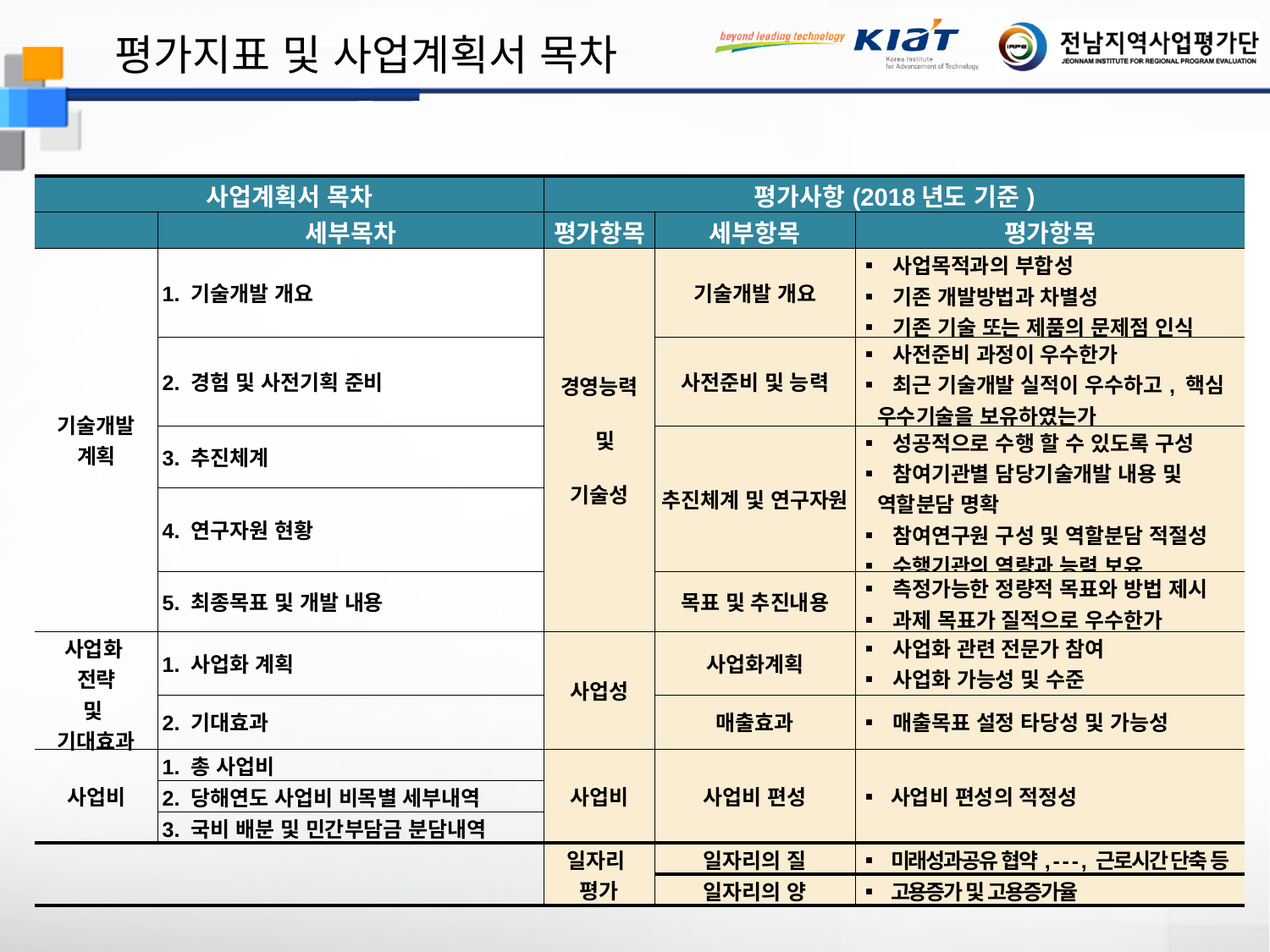

평가지표 및 사업계획서 목차
| 사업계획서 목차 |  | 평가사항(2018년도 기준) |  |  |
| --- | --- | --- | --- | --- |
|  | 세부목차 | 평가항목 | 세부항목 | 평가항목 |
| 기술개발 계획 | 1. 기술개발 개요 | 경영능력 및 기술성 | 기술개발 개요 | ▪ 사업목적과의 부합성 ▪ 기존 개발방법과 차별성 ▪ 기존 기술 또는 제품의 문제점 인식 |
|  | 2. 경험 및 사전기획 준비 |  | 사전준비 및 능력 | ▪ 사전준비 과정이 우수한가 ▪ 최근 기술개발 실적이 우수하고, 핵심 우수기술을 보유하였는가 |
|  | 3. 추진체계 |  | 추진체계 및 연구자원 | ▪ 성공적으로 수행 할 수 있도록 구성 ▪ 참여기관별 담당기술개발 내용 및 역할분담 명확 ▪ 참여연구원 구성 및 역할분담 적절성 ▪ 수행기관의 역량과 능력 보유 |
|  | 4. 연구자원 현황 |  |  |  |
|  | 5. 최종목표 및 개발 내용 |  | 목표 및 추진내용 | ▪ 측정가능한 정량적 목표와 방법 제시 ▪ 과제 목표가 질적으로 우수한가 |
| 사업화 전략 및 기대효과 | 1. 사업화 계획 | 사업성 | 사업화계획 | ▪ 사업화 관련 전문가 참여 ▪ 사업화 가능성 및 수준 |
|  | 2. 기대효과 |  | 매출효과 | ▪ 매출목표 설정 타당성 및 가능성 |
| 사업비 | 1. 총 사업비 | 사업비 | 사업비 편성 | ▪ 사업비 편성의 적정성 |
|  | 2. 당해연도 사업비 비목별 세부내역 |  |  |  |
|  | 3. 국비 배분 및 민간부담금 분담내역 |  |  |  |
|  |  | 일자리 평가 | 일자리의 질 | ▪ 미래성과공유 협약, - - - , 근로시간 단축 등 |
|  |  |  | 일자리의 양 | ▪ 고용증가 및 고용증가율 |